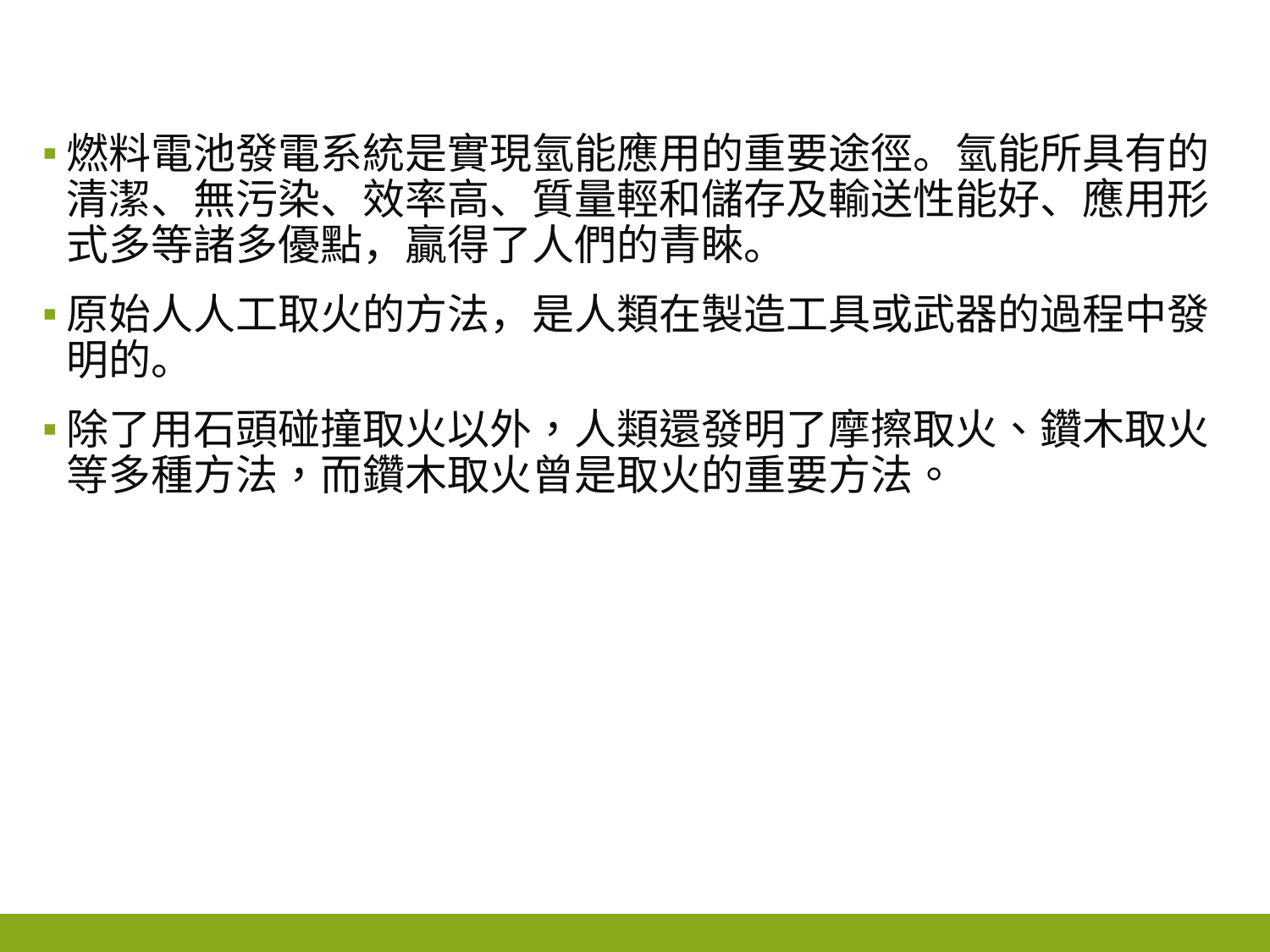

#
燃料電池發電系統是實現氫能應用的重要途徑。氫能所具有的清潔、無污染、效率高、質量輕和儲存及輸送性能好、應用形式多等諸多優點，贏得了人們的青睞。
原始人人工取火的方法，是人類在製造工具或武器的過程中發明的。
除了用石頭碰撞取火以外，人類還發明了摩擦取火、鑽木取火等多種方法，而鑽木取火曾是取火的重要方法。